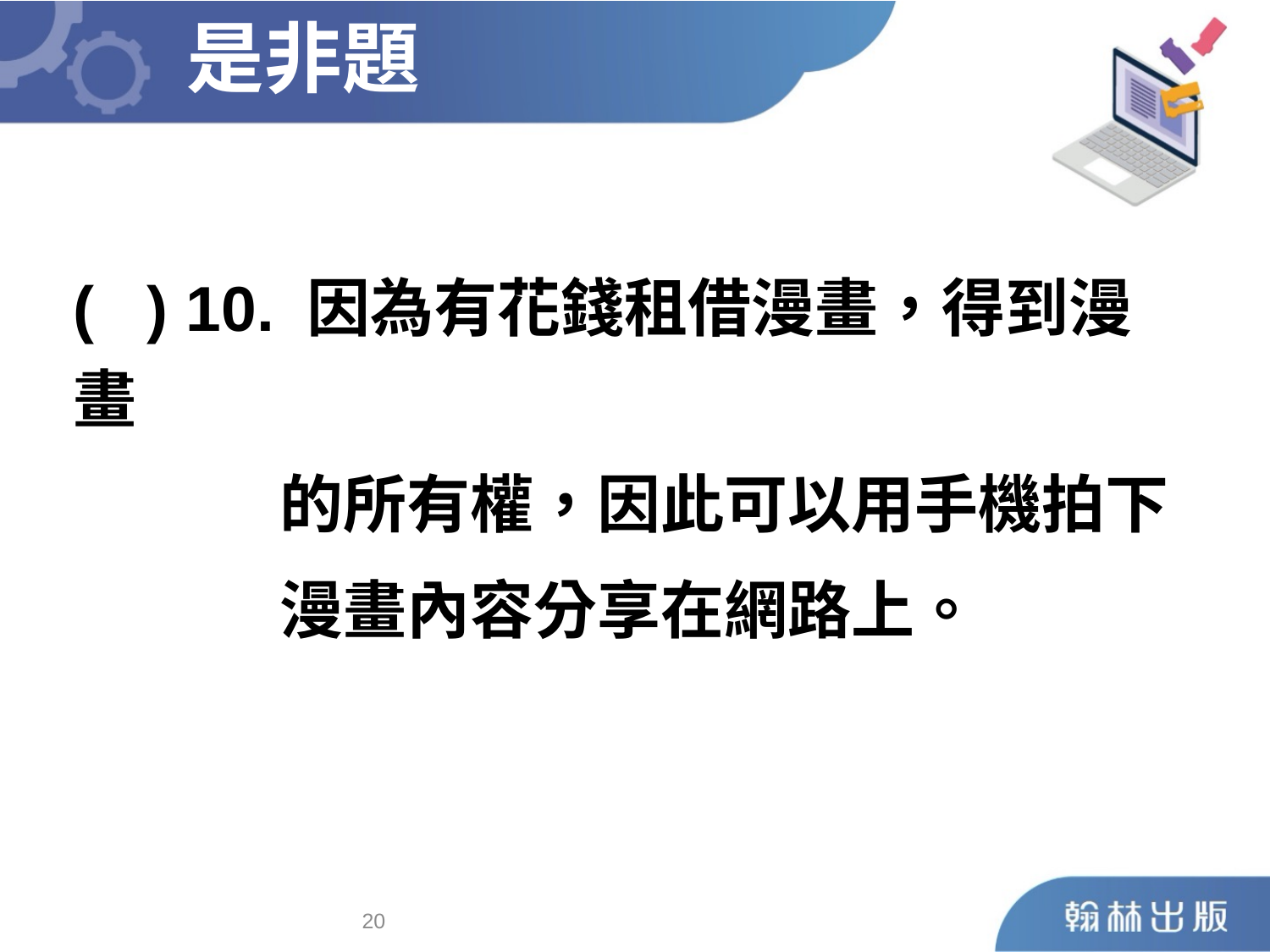

是非題
	(   ) 10. 因為有花錢租借漫畫，得到漫畫
               的所有權，因此可以用手機拍下
               漫畫內容分享在網路上。
20